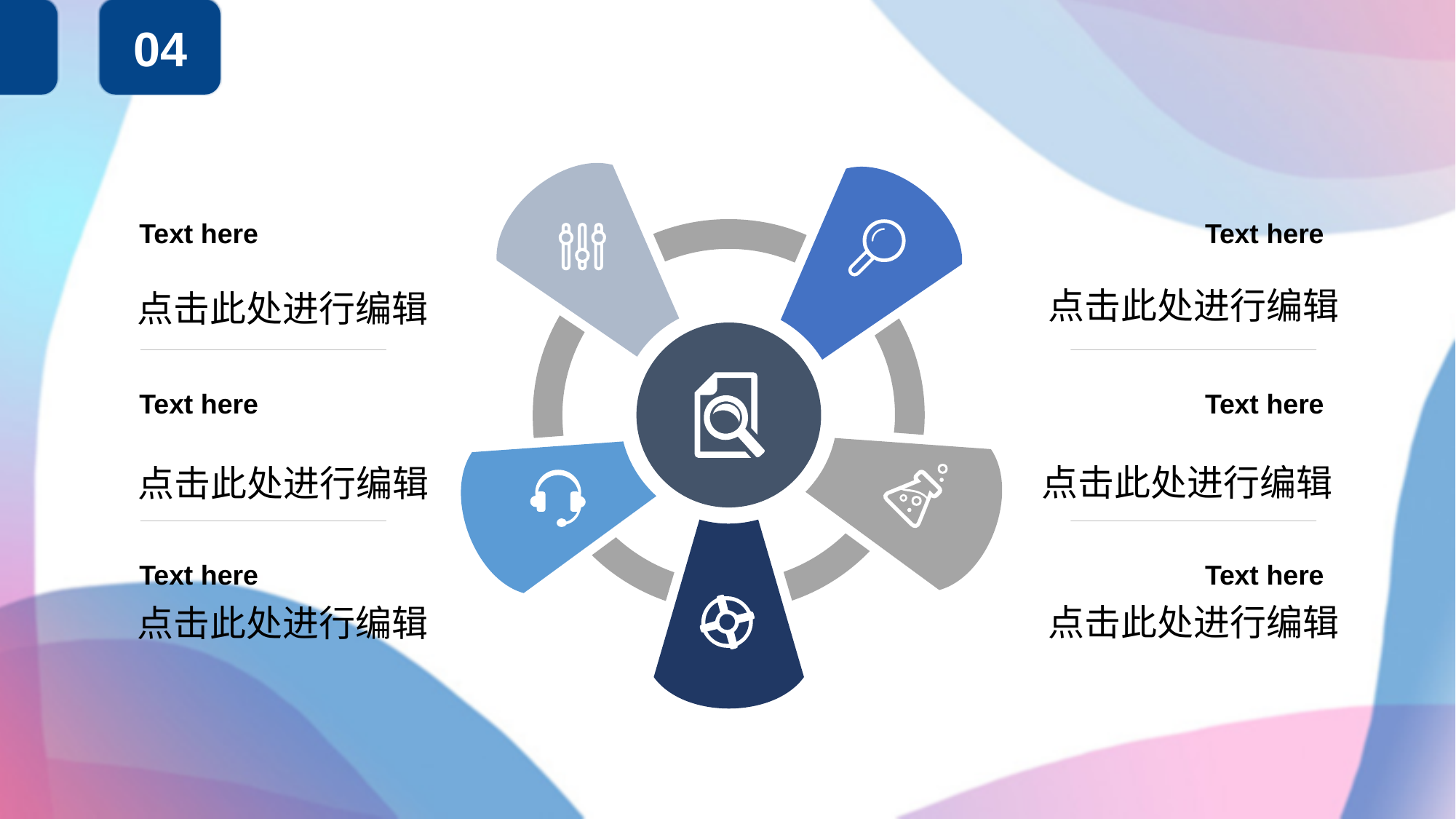

04

Text here
Text here
Text here
Text here
Text here
Text here
点击此处进行编辑
点击此处进行编辑
点击此处进行编辑
点击此处进行编辑
点击此处进行编辑
点击此处进行编辑